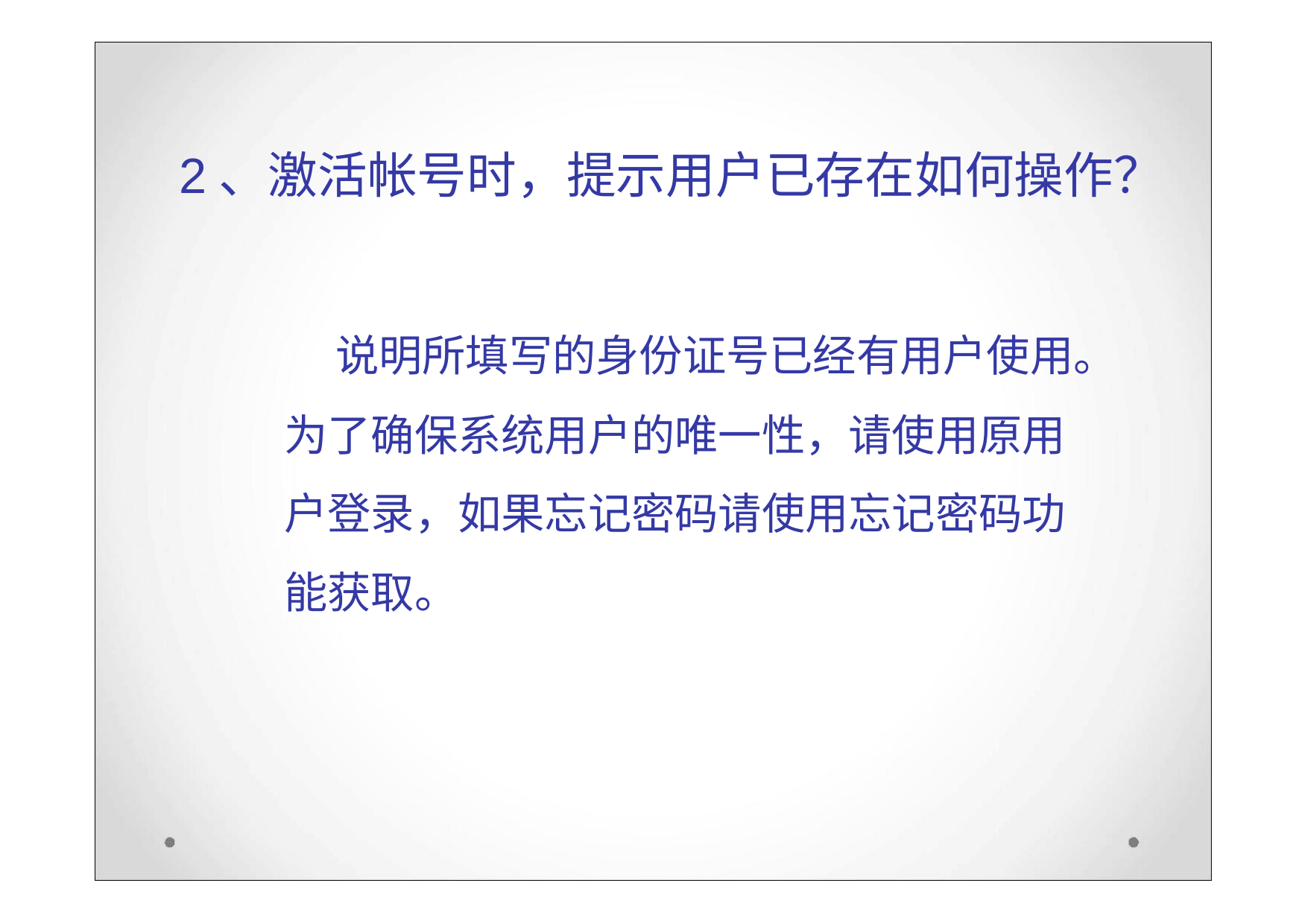

2、激活帐号时，提示用户已存在如何操作？
说明所填写的身份证号已经有用户使用。
为了确保系统用户的唯一性，请使用原用
户登录，如果忘记密码请使用忘记密码功
能获取。